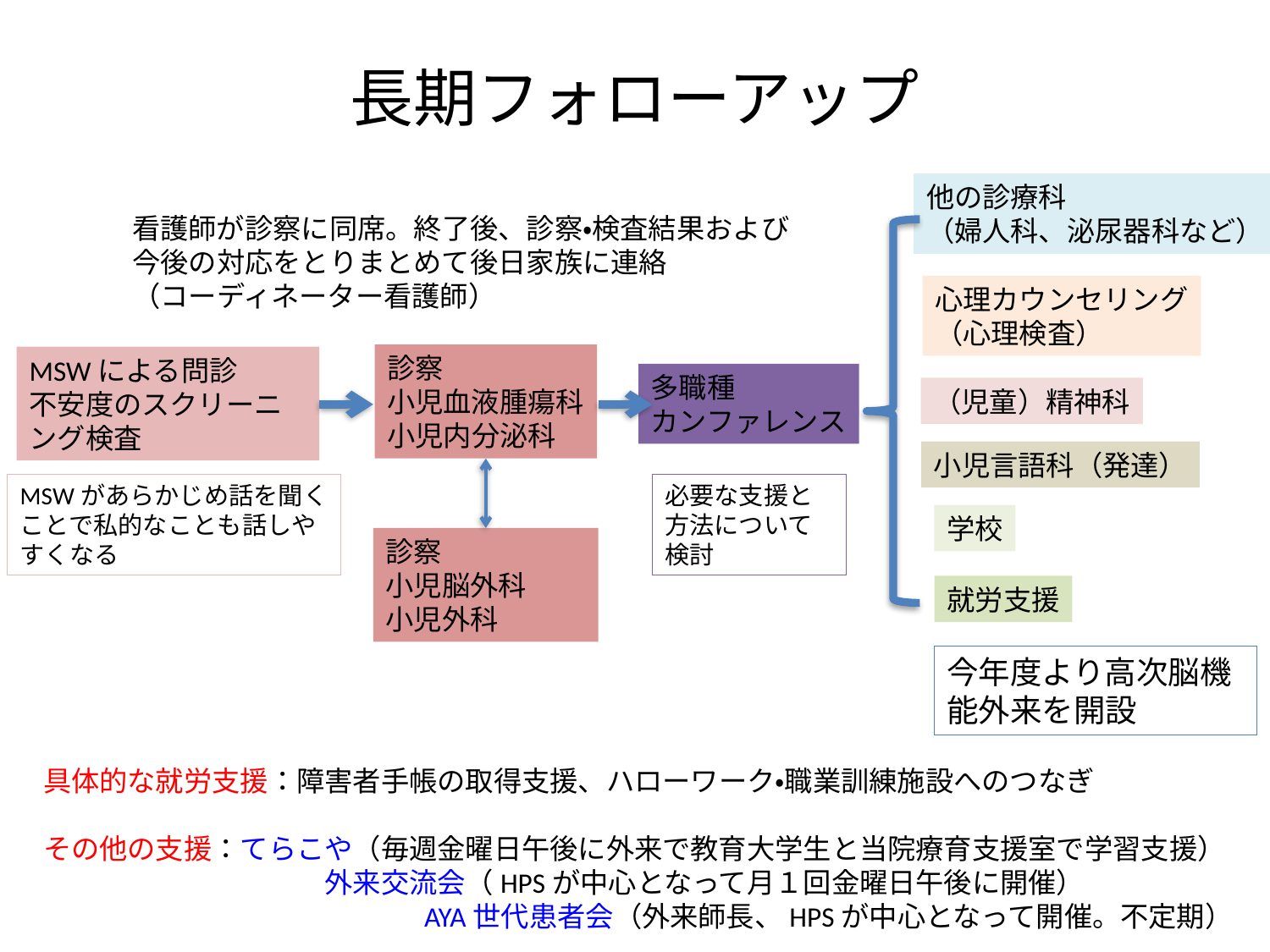

# 長期フォローアップ
他の診療科
（婦人科、泌尿器科など）
看護師が診察に同席。終了後、診察・検査結果および今後の対応をとりまとめて後日家族に連絡
（コーディネーター看護師）

心理カウンセリング
（心理検査）
診察
小児血液腫瘍科
小児内分泌科
MSWによる問診
不安度のスクリーニング検査
多職種
カンファレンス
（児童）精神科
小児言語科（発達）
MSWがあらかじめ話を聞くことで私的なことも話しやすくなる
必要な支援と方法について検討
学校
診察
小児脳外科
小児外科
就労支援
今年度より高次脳機能外来を開設
具体的な就労支援：障害者手帳の取得支援、ハローワーク・職業訓練施設へのつなぎ

その他の支援：てらこや（毎週金曜日午後に外来で教育大学生と当院療育支援室で学習支援）
　　　　　　　　　　外来交流会（HPSが中心となって月１回金曜日午後に開催）
			AYA世代患者会（外来師長、HPSが中心となって開催。不定期）